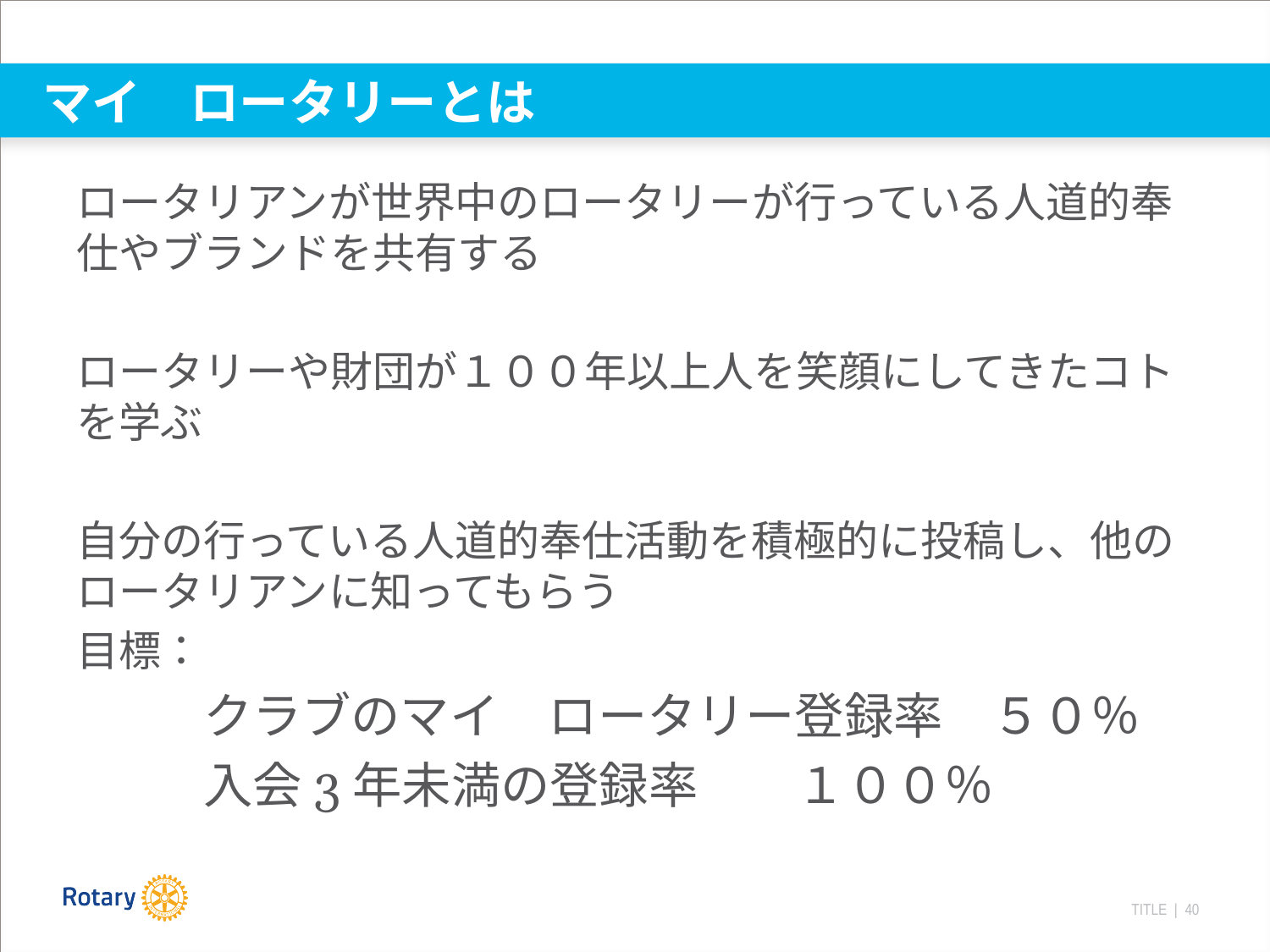

# マイ　ロータリーとは
ロータリアンが世界中のロータリーが行っている人道的奉仕やブランドを共有する

ロータリーや財団が１００年以上人を笑顔にしてきたコトを学ぶ

自分の行っている人道的奉仕活動を積極的に投稿し、他のロータリアンに知ってもらう
目標：
	クラブのマイ　ロータリー登録率　５０％
	入会3年未満の登録率　　１００％